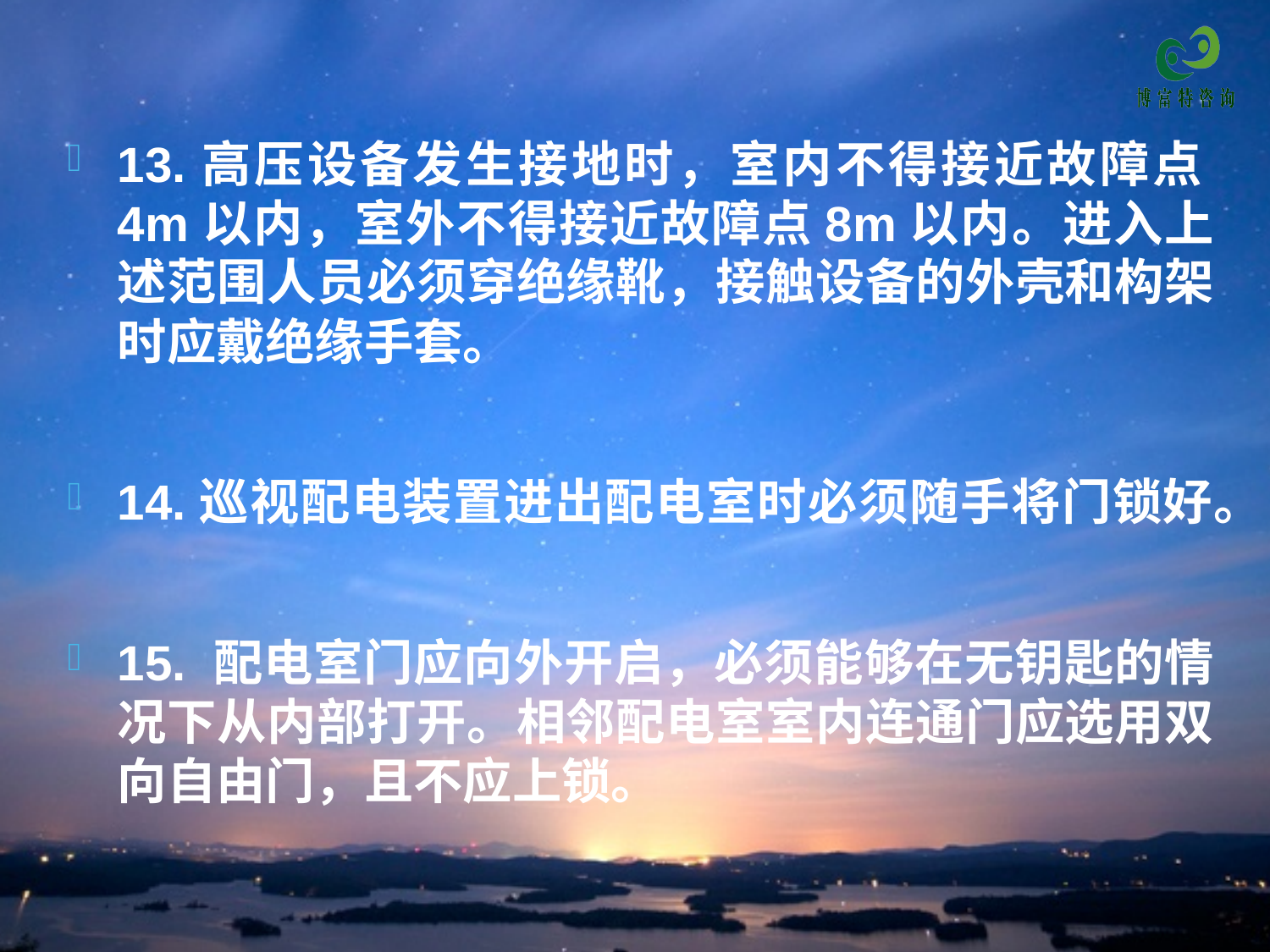

13.高压设备发生接地时，室内不得接近故障点4m以内，室外不得接近故障点8m以内。进入上述范围人员必须穿绝缘靴，接触设备的外壳和构架时应戴绝缘手套。

14.巡视配电装置进出配电室时必须随手将门锁好。

15. 配电室门应向外开启，必须能够在无钥匙的情况下从内部打开。相邻配电室室内连通门应选用双向自由门，且不应上锁。